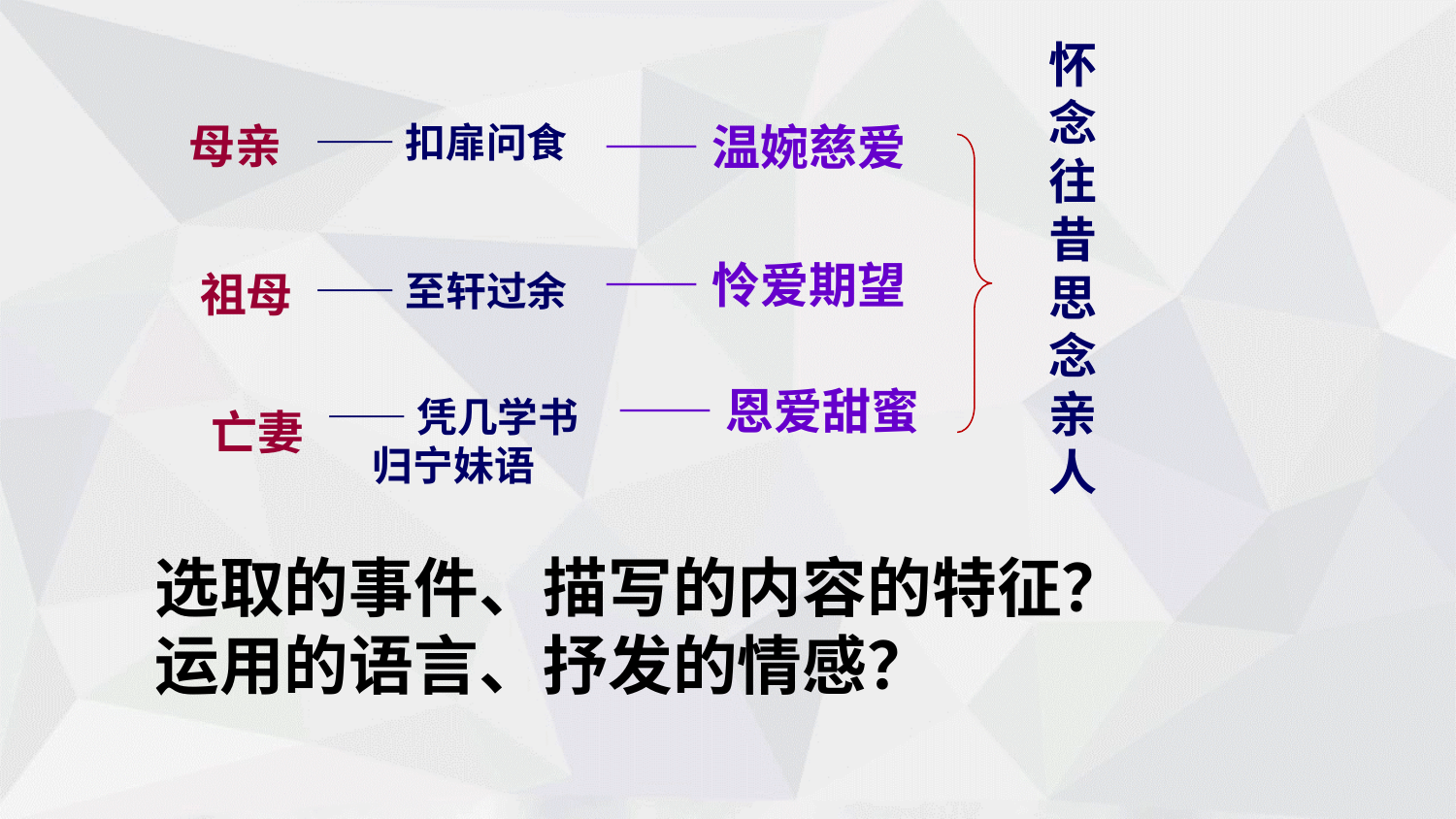

怀念往昔思念亲人
母亲
——扣扉问食
——温婉慈爱

——怜爱期望

祖母
——至轩过余
——恩爱甜蜜
——凭几学书
    归宁妹语
亡妻
选取的事件、描写的内容的特征？
运用的语言、抒发的情感？